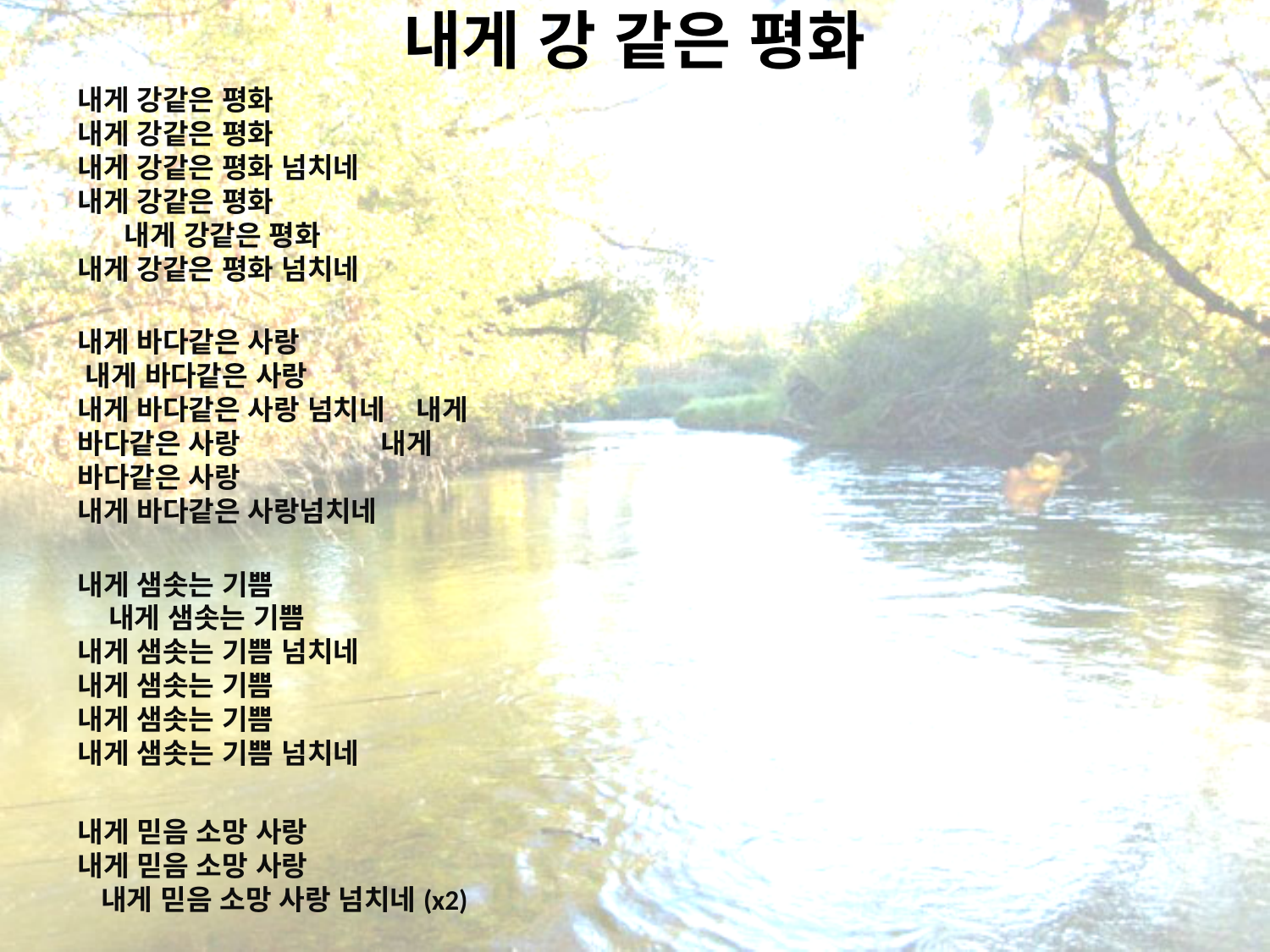

# 내게 강 같은 평화
내게 강같은 평화                           내게 강같은 평화
내게 강같은 평화 넘치네
내게 강같은 평화                                 내게 강같은 평화
내게 강같은 평화 넘치네
내게 바다같은 사랑                         내게 바다같은 사랑
내게 바다같은 사랑 넘치네    내게 바다같은 사랑                  내게 바다같은 사랑
내게 바다같은 사랑넘치네
내게 샘솟는 기쁨                               내게 샘솟는 기쁨
내게 샘솟는 기쁨 넘치네
내게 샘솟는 기쁨                      내게 샘솟는 기쁨
내게 샘솟는 기쁨 넘치네

내게 믿음 소망 사랑                  내게 믿음 소망 사랑                          내게 믿음 소망 사랑 넘치네(x2)